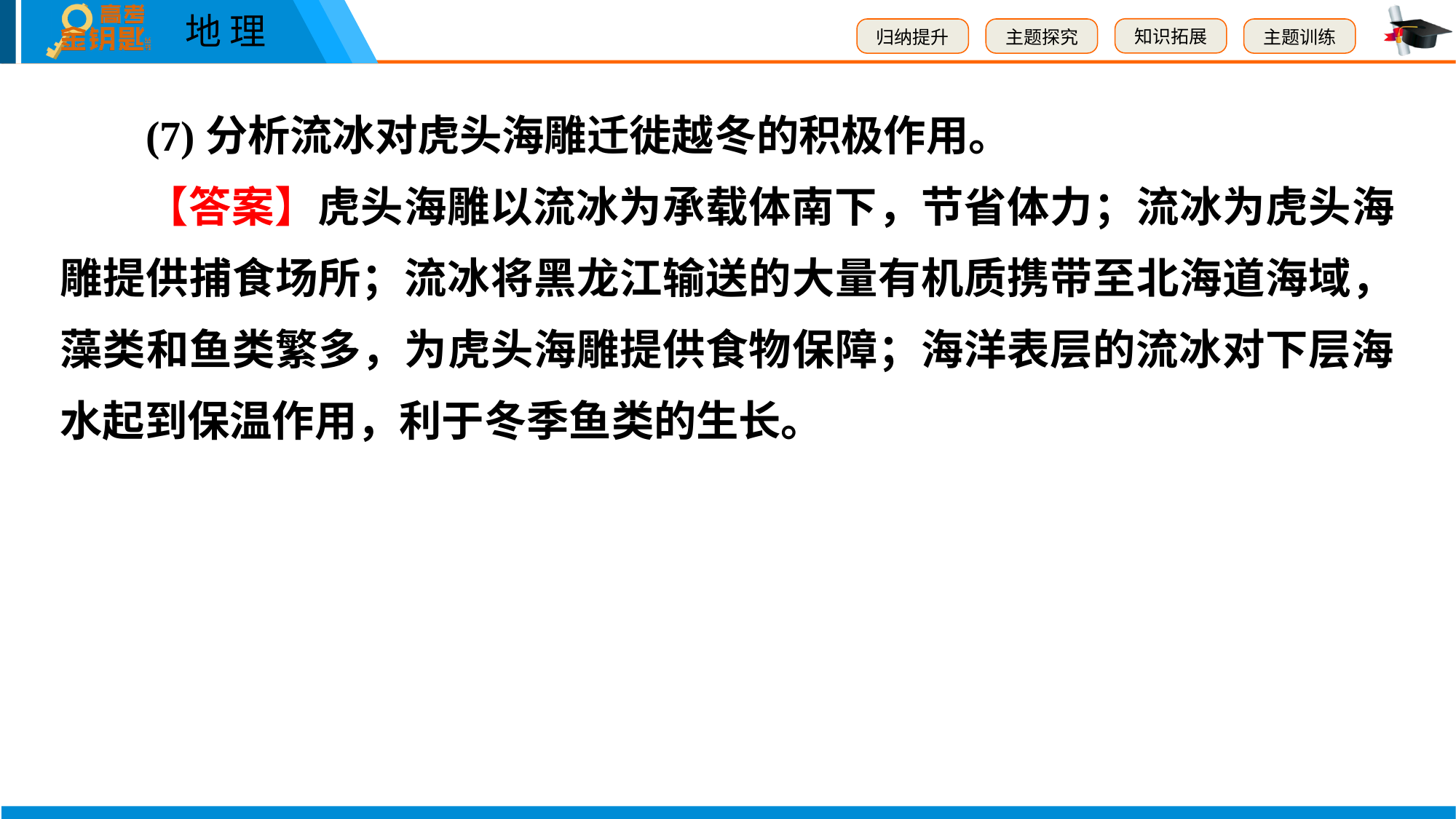

(7)分析流冰对虎头海雕迁徙越冬的积极作用。
【答案】虎头海雕以流冰为承载体南下，节省体力；流冰为虎头海雕提供捕食场所；流冰将黑龙江输送的大量有机质携带至北海道海域，藻类和鱼类繁多，为虎头海雕提供食物保障；海洋表层的流冰对下层海水起到保温作用，利于冬季鱼类的生长。